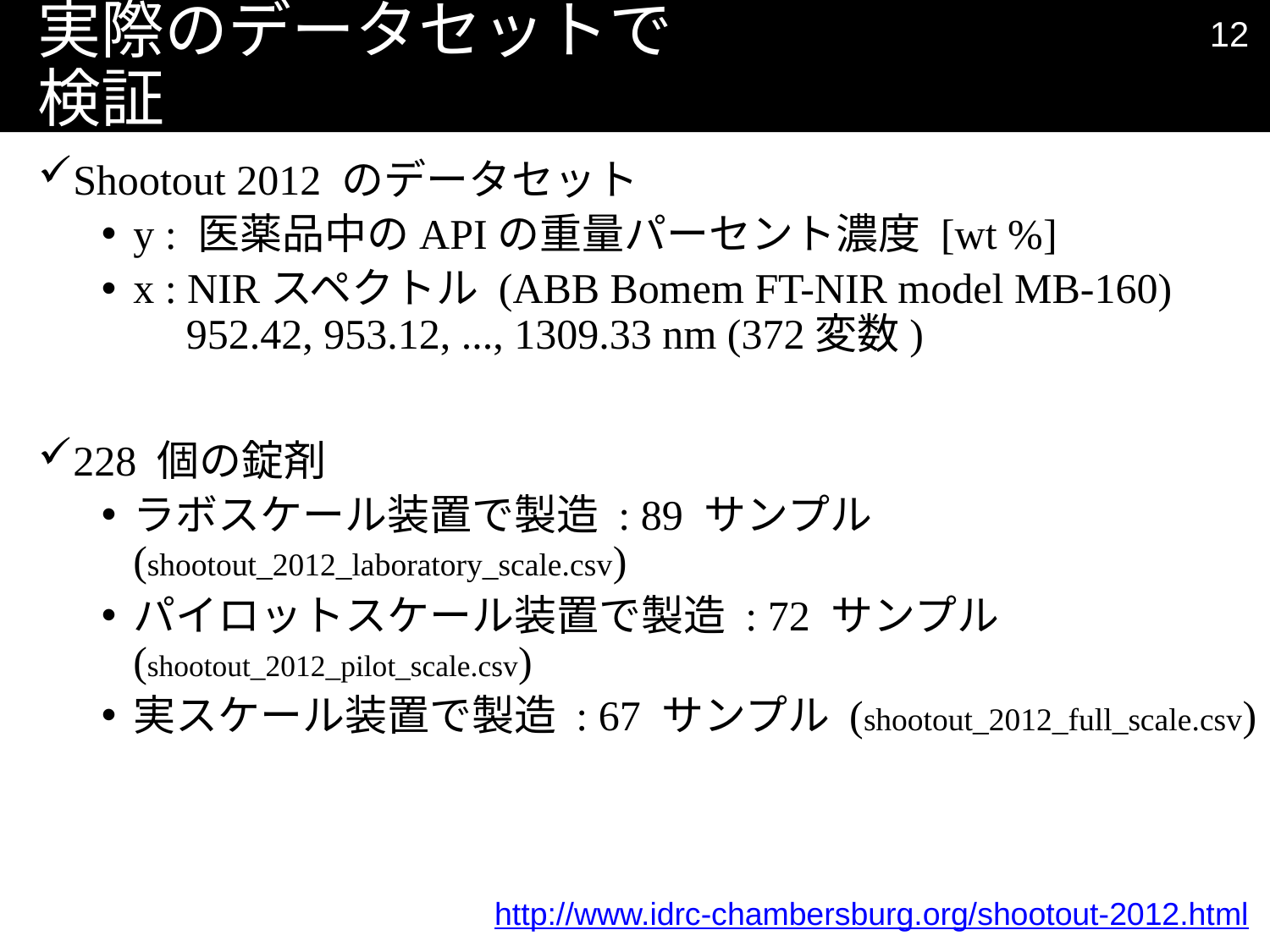

12
# 実際のデータセットで検証
Shootout 2012 のデータセット
y : 医薬品中のAPIの重量パーセント濃度 [wt %]
x : NIRスペクトル (ABB Bomem FT-NIR model MB-160)
     952.42, 953.12, ..., 1309.33 nm (372変数)

228 個の錠剤
ラボスケール装置で製造 : 89 サンプル (shootout_2012_laboratory_scale.csv)
パイロットスケール装置で製造 : 72 サンプル (shootout_2012_pilot_scale.csv)
実スケール装置で製造 : 67 サンプル (shootout_2012_full_scale.csv)
http://www.idrc-chambersburg.org/shootout-2012.html